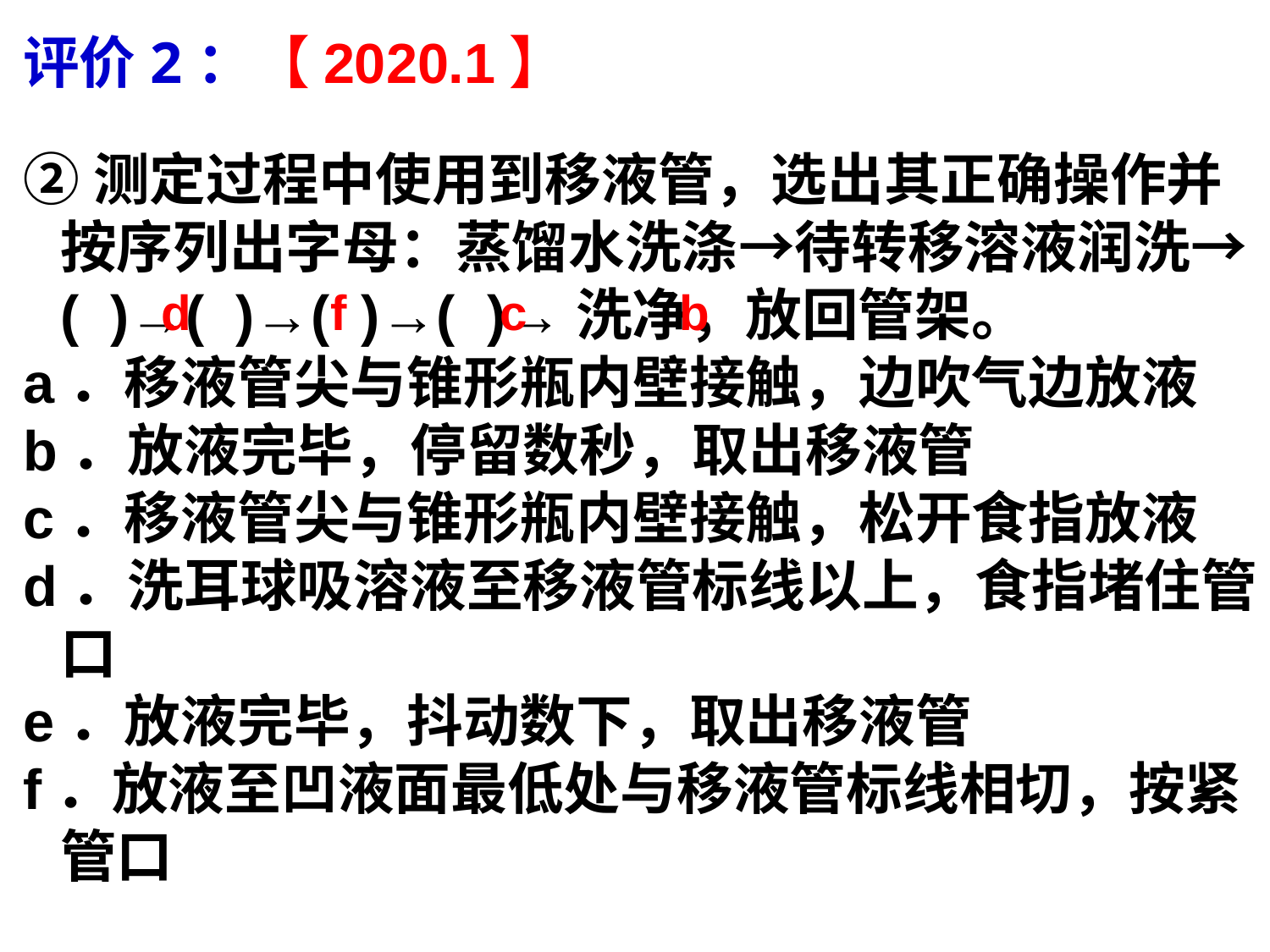

评价2：【2020.1】

②测定过程中使用到移液管，选出其正确操作并按序列出字母：蒸馏水洗涤→待转移溶液润洗→(  )→(  )→(  )→(  )→洗净，放回管架。
a．移液管尖与锥形瓶内壁接触，边吹气边放液
b．放液完毕，停留数秒，取出移液管
c．移液管尖与锥形瓶内壁接触，松开食指放液
d．洗耳球吸溶液至移液管标线以上，食指堵住管口
e．放液完毕，抖动数下，取出移液管
f．放液至凹液面最低处与移液管标线相切，按紧管口
f
d
b
c